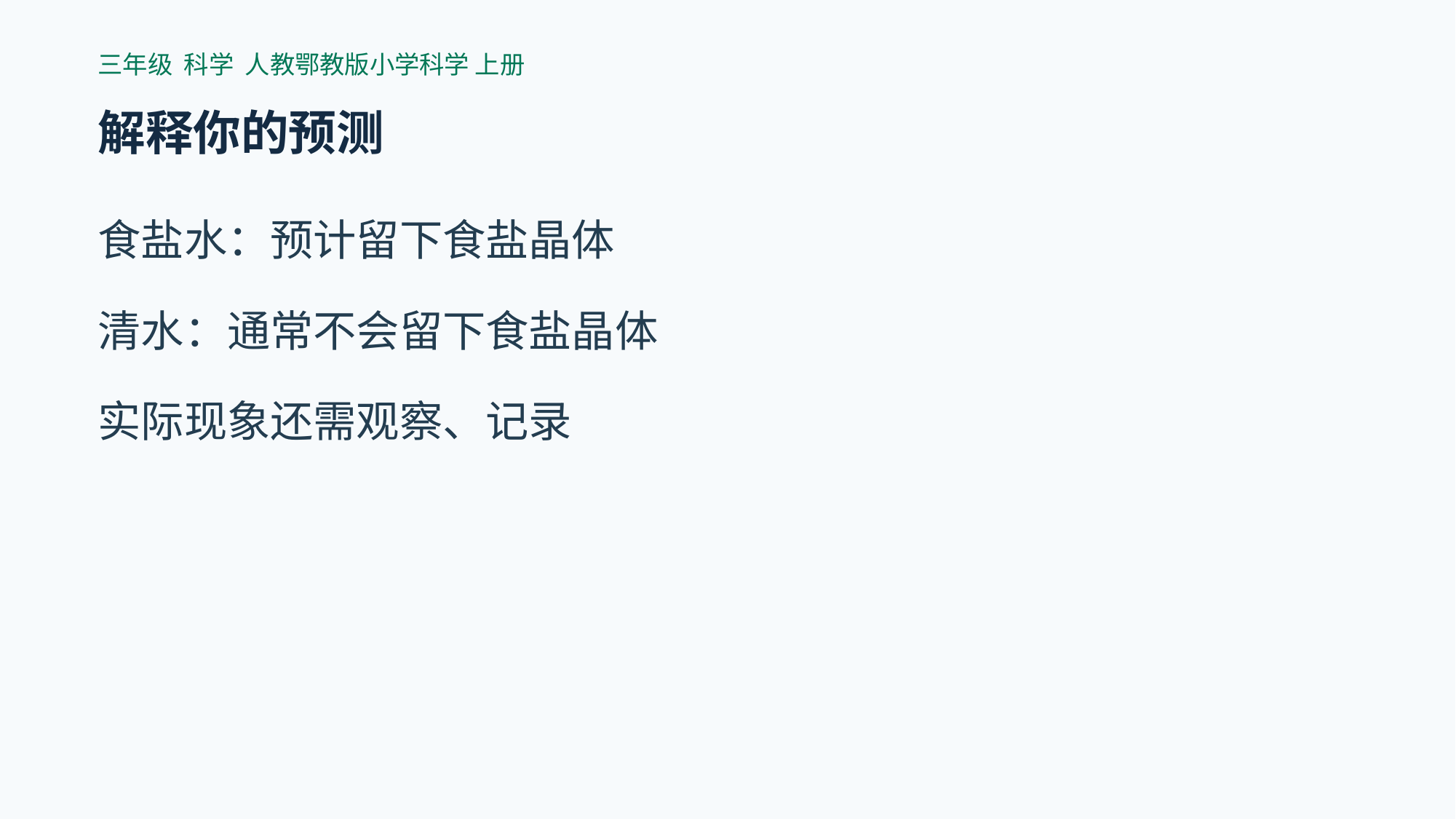

三年级  科学  人教鄂教版小学科学 上册
解释你的预测
食盐水：预计留下食盐晶体
清水：通常不会留下食盐晶体
实际现象还需观察、记录